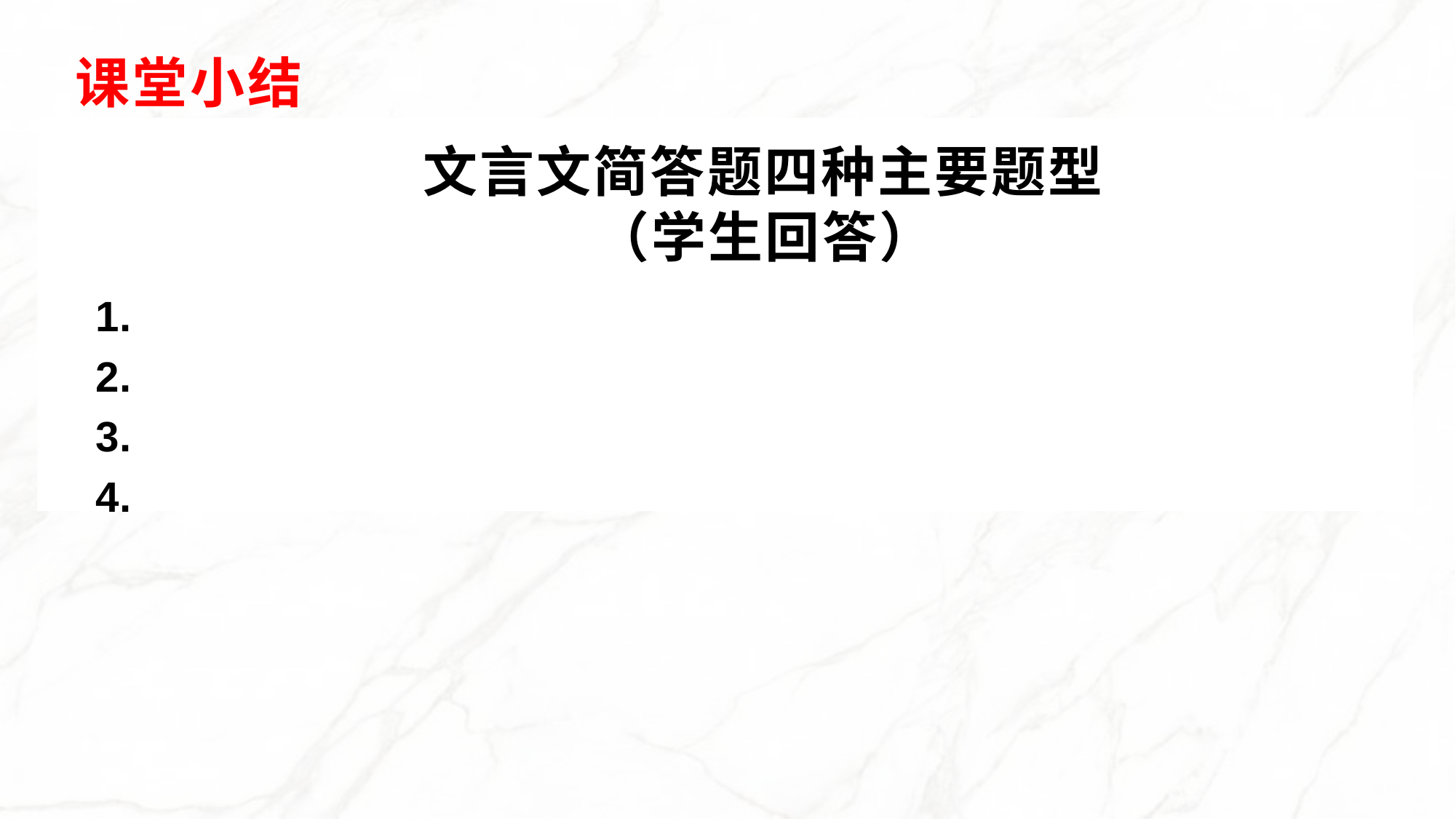

课堂小结

“炼句”题答题要点
文言文简答题四种主要题型（学生回答）
1.
2.
3.
4.